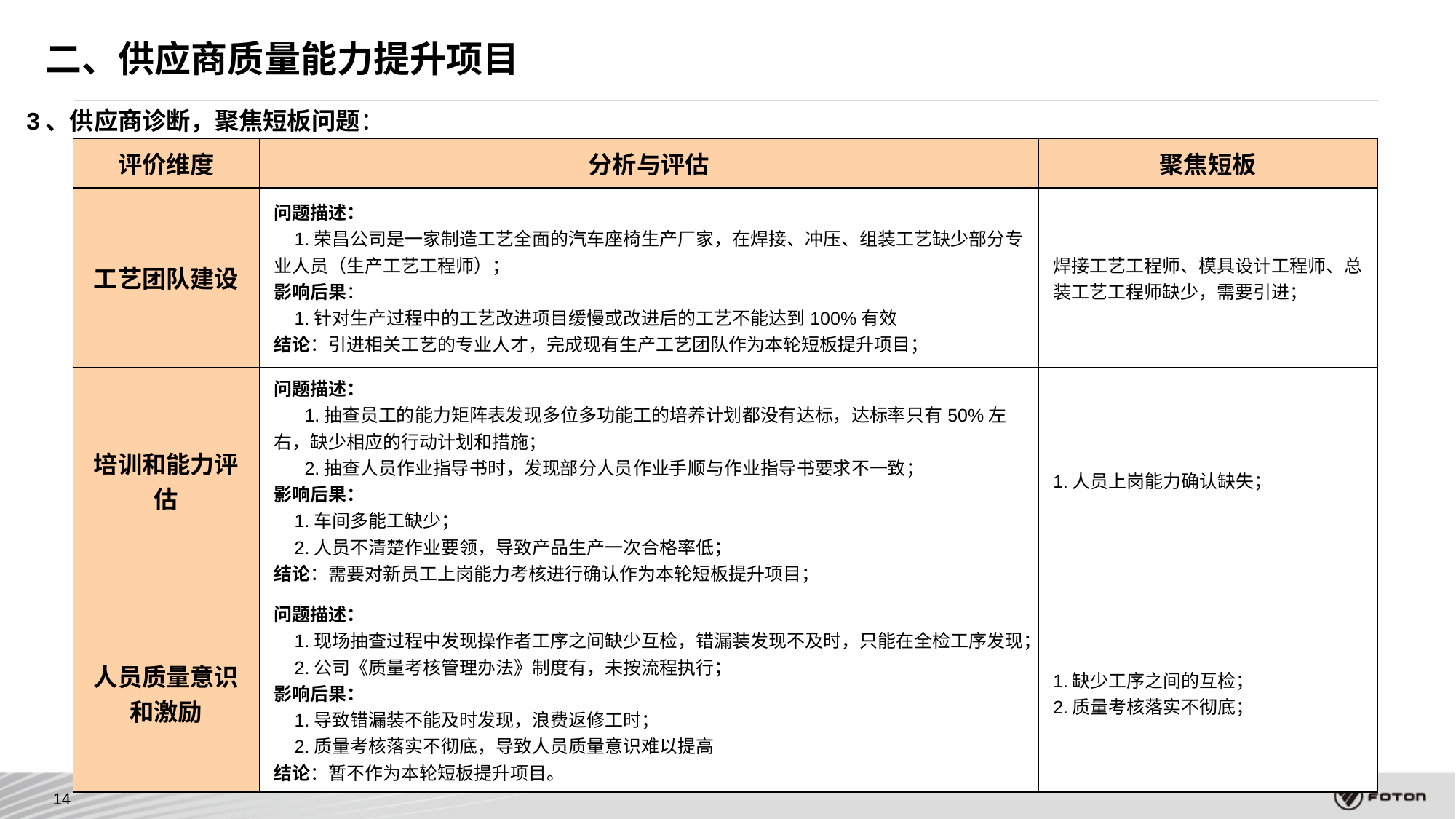

二、供应商质量能力提升项目
3、供应商诊断，聚焦短板问题：
| 评价维度 | 分析与评估 | 聚焦短板 |
| --- | --- | --- |
| 工艺团队建设 | 问题描述： 1.荣昌公司是一家制造工艺全面的汽车座椅生产厂家，在焊接、冲压、组装工艺缺少部分专业人员（生产工艺工程师）； 影响后果： 1.针对生产过程中的工艺改进项目缓慢或改进后的工艺不能达到100%有效 结论：引进相关工艺的专业人才，完成现有生产工艺团队作为本轮短板提升项目； | 焊接工艺工程师、模具设计工程师、总装工艺工程师缺少，需要引进； |
| 培训和能力评估 | 问题描述： 1.抽查员工的能力矩阵表发现多位多功能工的培养计划都没有达标，达标率只有50%左右，缺少相应的行动计划和措施； 2.抽查人员作业指导书时，发现部分人员作业手顺与作业指导书要求不一致； 影响后果： 1.车间多能工缺少； 2.人员不清楚作业要领，导致产品生产一次合格率低； 结论：需要对新员工上岗能力考核进行确认作为本轮短板提升项目； | 1.人员上岗能力确认缺失； |
| 人员质量意识和激励 | 问题描述： 1.现场抽查过程中发现操作者工序之间缺少互检，错漏装发现不及时，只能在全检工序发现； 2.公司《质量考核管理办法》制度有，未按流程执行； 影响后果： 1.导致错漏装不能及时发现，浪费返修工时； 2.质量考核落实不彻底，导致人员质量意识难以提高 结论：暂不作为本轮短板提升项目。 | 1.缺少工序之间的互检； 2.质量考核落实不彻底； |